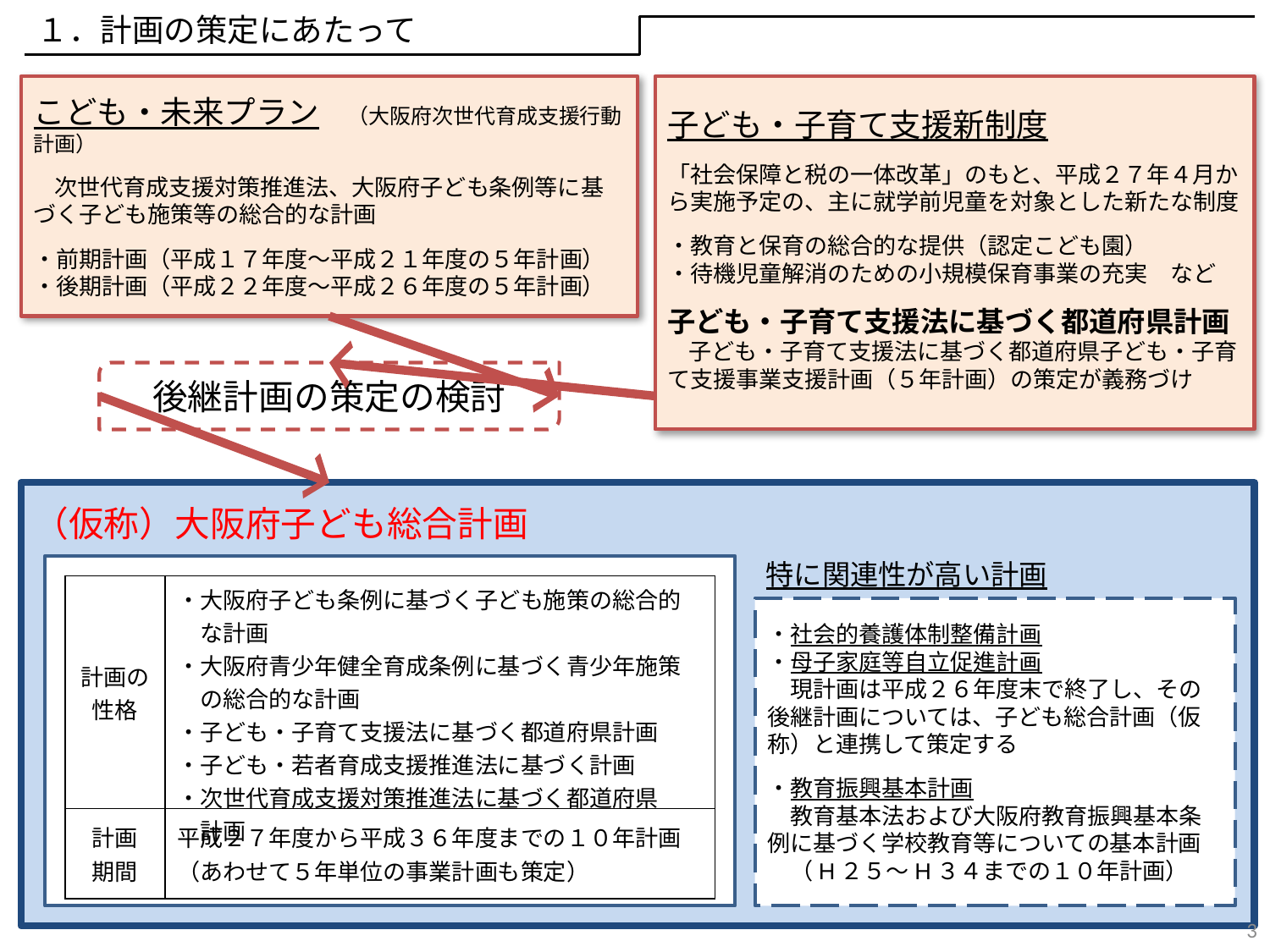

１．計画の策定にあたって
こども・未来プラン　（大阪府次世代育成支援行動計画）

　次世代育成支援対策推進法、大阪府子ども条例等に基づく子ども施策等の総合的な計画

・前期計画（平成１７年度～平成２１年度の５年計画）
・後期計画（平成２２年度～平成２６年度の５年計画）
子ども・子育て支援新制度

「社会保障と税の一体改革」のもと、平成２７年４月から実施予定の、主に就学前児童を対象とした新たな制度

・教育と保育の総合的な提供（認定こども園）
・待機児童解消のための小規模保育事業の充実　など

子ども・子育て支援法に基づく都道府県計画
　子ども・子育て支援法に基づく都道府県子ども・子育て支援事業支援計画（５年計画）の策定が義務づけ

後継計画の策定の検討

（仮称）大阪府子ども総合計画

特に関連性が高い計画

| 計画の性格 | ・大阪府子ども条例に基づく子ども施策の総合的 　な計画 ・大阪府青少年健全育成条例に基づく青少年施策 　の総合的な計画 ・子ども・子育て支援法に基づく都道府県計画 ・子ども・若者育成支援推進法に基づく計画 ・次世代育成支援対策推進法に基づく都道府県 　計画 |
| --- | --- |
| 計画 期間 | 平成２７年度から平成３６年度までの１０年計画 （あわせて５年単位の事業計画も策定） |
・社会的養護体制整備計画
・母子家庭等自立促進計画
　現計画は平成２６年度末で終了し、その後継計画については、子ども総合計画（仮称）と連携して策定する

・教育振興基本計画
　教育基本法および大阪府教育振興基本条例に基づく学校教育等についての基本計画
　（H２５～H３４までの１０年計画）
3